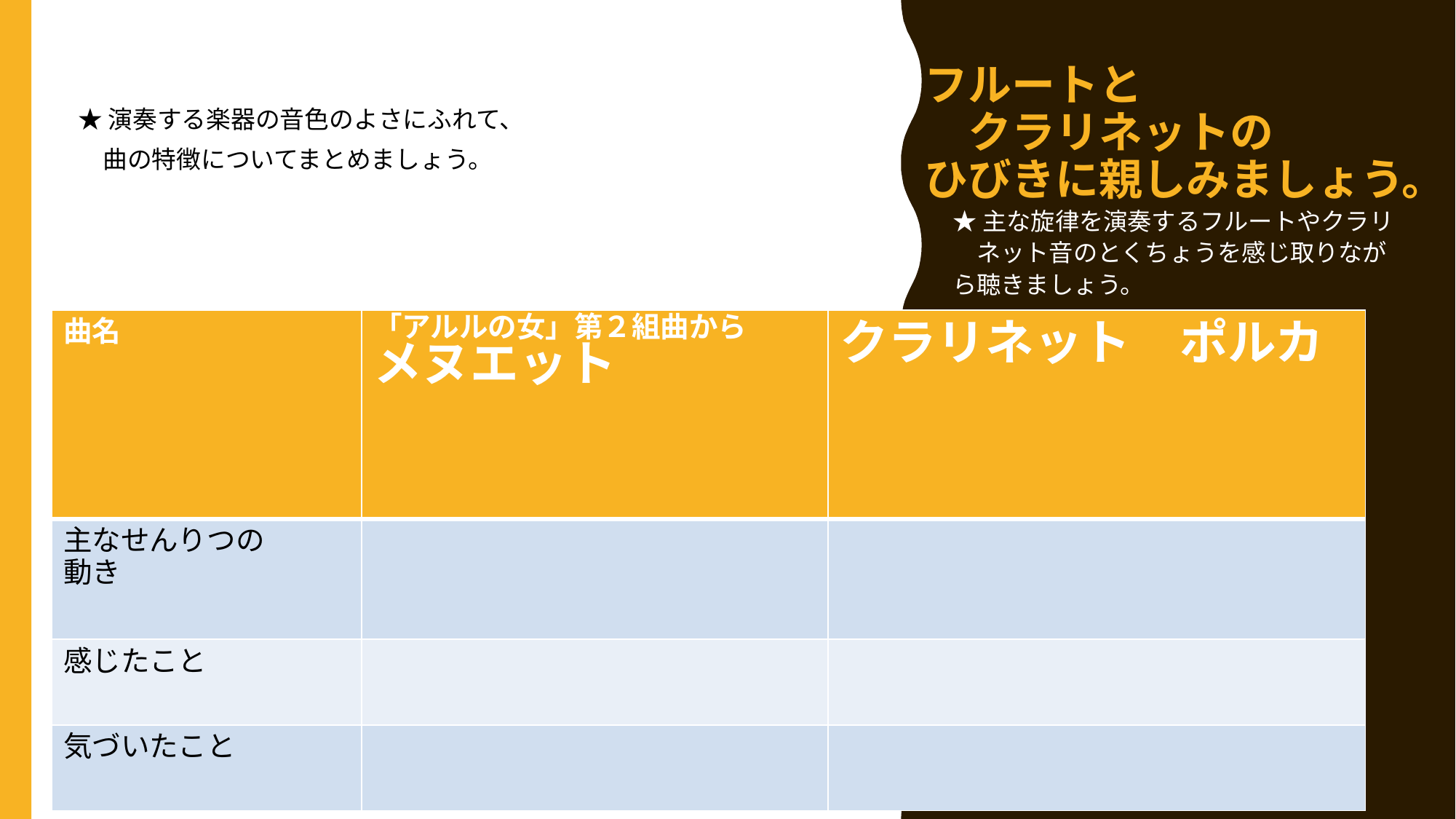

# フルートと 　クラリネットの ひびきに親しみましょう。

★演奏する楽器の音色のよさにふれて、
　曲の特徴についてまとめましょう。

★主な旋律を演奏するフルートやクラリ　ネット音のとくちょうを感じ取りながら聴きましょう。

| 曲名 | 「アルルの女」第２組曲から メヌエット | クラリネット　ポルカ |
| --- | --- | --- |
| 主なせんりつの 動き |  |  |
| 感じたこと |  |  |
| 気づいたこと |  |  |